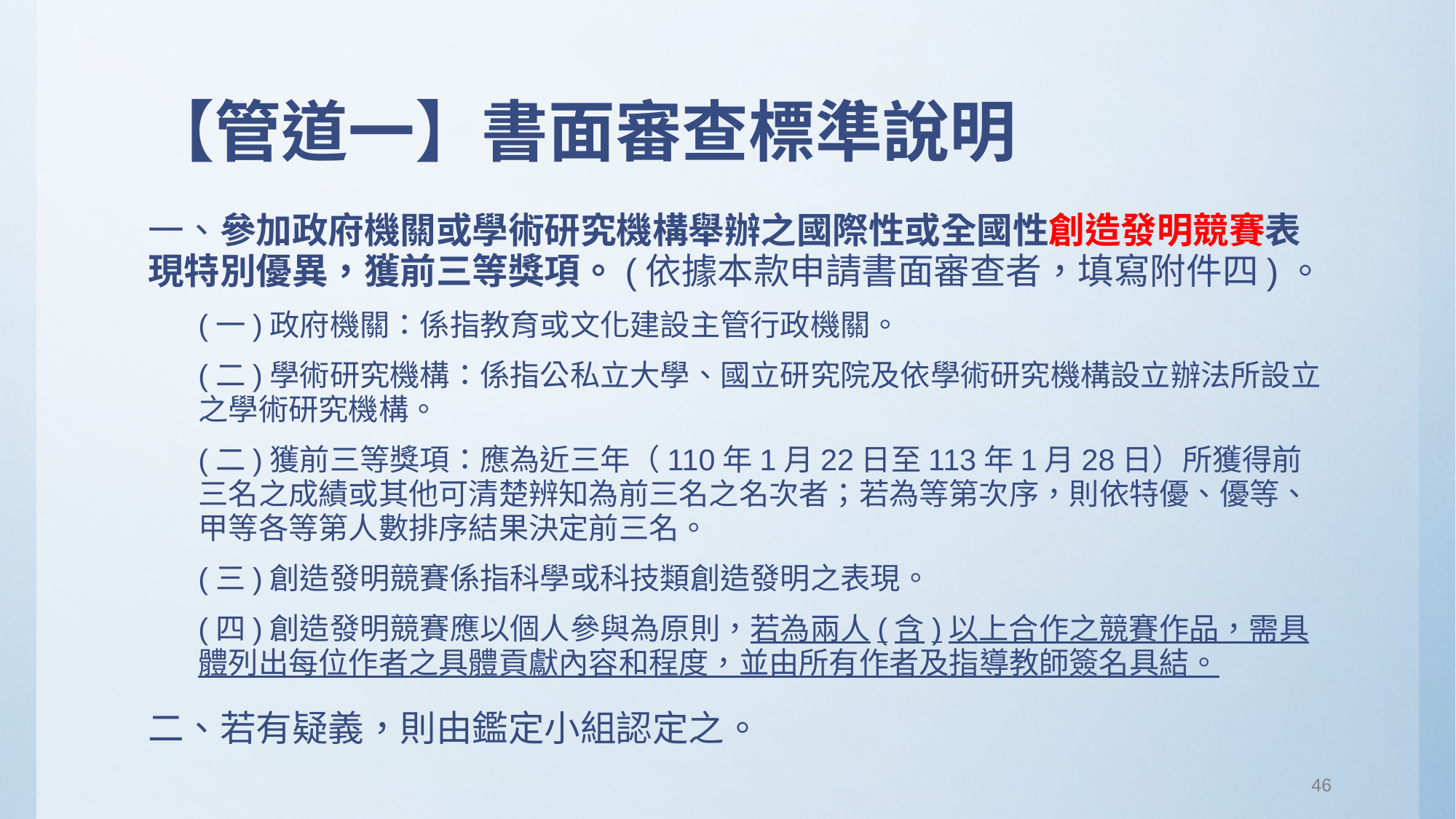

# 【管道一】書面審查標準說明
一、參加政府機關或學術研究機構舉辦之國際性或全國性創造發明競賽表現特別優異，獲前三等獎項。(依據本款申請書面審查者，填寫附件四)。
(一)政府機關：係指教育或文化建設主管行政機關。
(二)學術研究機構：係指公私立大學、國立研究院及依學術研究機構設立辦法所設立之學術研究機構。
(二)獲前三等獎項：應為近三年（110年1月22日至113年1月28日）所獲得前三名之成績或其他可清楚辨知為前三名之名次者；若為等第次序，則依特優、優等、甲等各等第人數排序結果決定前三名。
(三)創造發明競賽係指科學或科技類創造發明之表現。
(四)創造發明競賽應以個人參與為原則，若為兩人(含)以上合作之競賽作品，需具體列出每位作者之具體貢獻內容和程度，並由所有作者及指導教師簽名具結。
二、若有疑義，則由鑑定小組認定之。

46